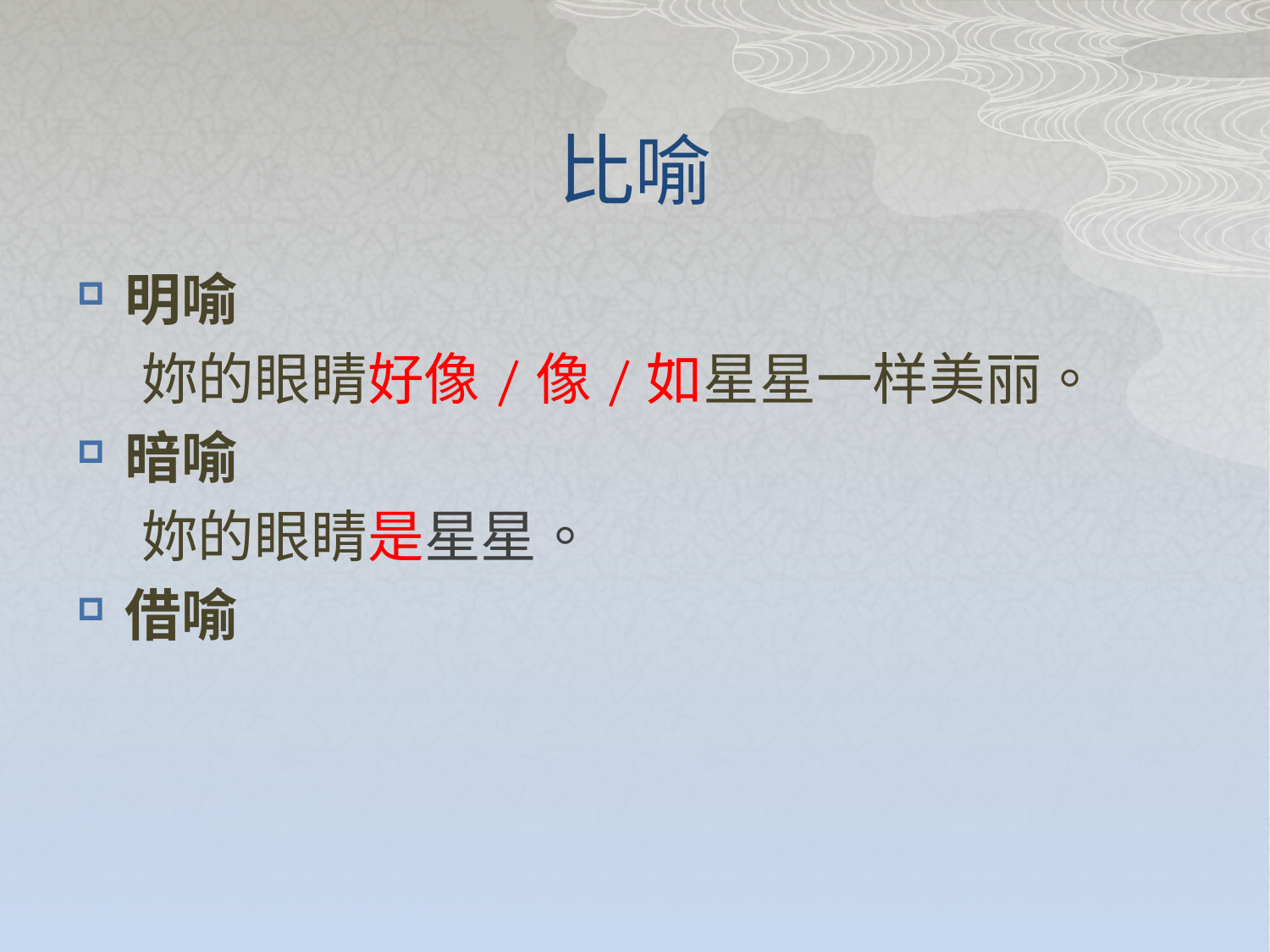

# 比喻
明喻
    妳的眼睛好像/像/如星星一样美丽。
暗喻
    妳的眼睛是星星。
借喻